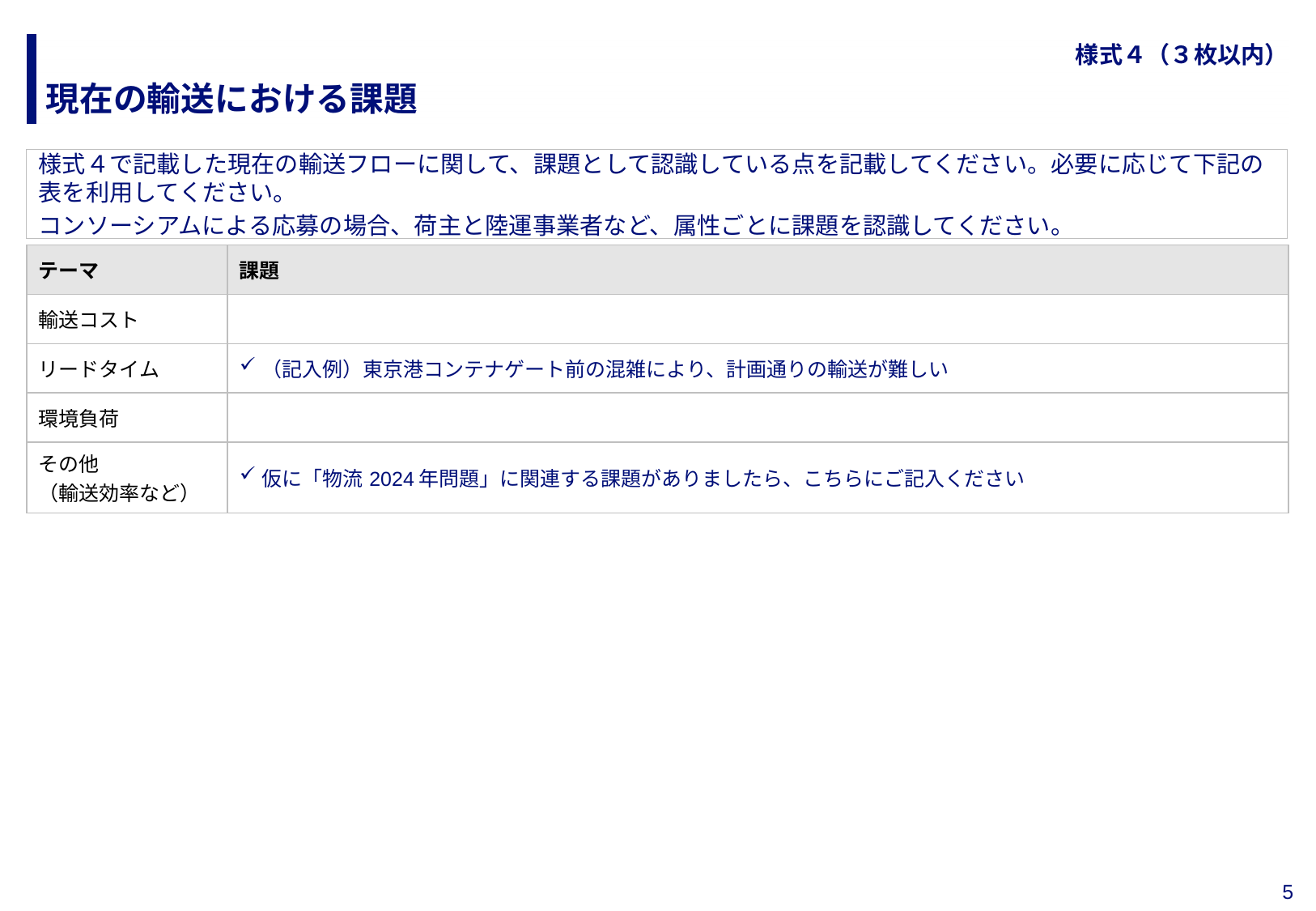

# 様式４（３枚以内）
現在の輸送における課題
様式４で記載した現在の輸送フローに関して、課題として認識している点を記載してください。必要に応じて下記の表を利用してください。
コンソーシアムによる応募の場合、荷主と陸運事業者など、属性ごとに課題を認識してください。
| テーマ | 課題 |
| --- | --- |
| 輸送コスト |  |
| リードタイム | （記入例）東京港コンテナゲート前の混雑により、計画通りの輸送が難しい |
| 環境負荷 |  |
| その他 （輸送効率など） | 仮に「物流2024年問題」に関連する課題がありましたら、こちらにご記入ください |